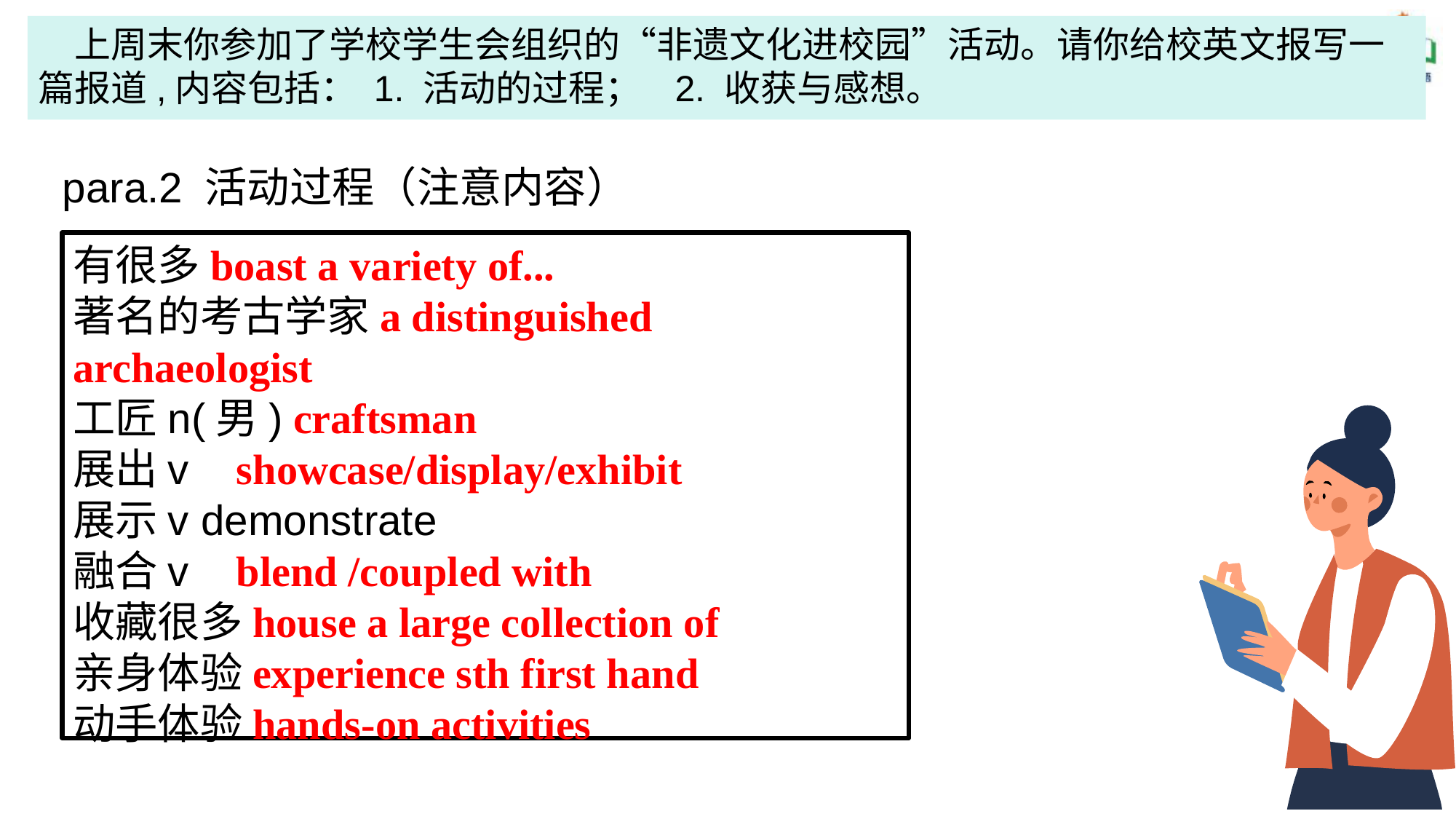

上周末你参加了学校学生会组织的“非遗文化进校园”活动。请你给校英文报写一篇报道,内容包括： 1. 活动的过程；   2. 收获与感想。
para.2 活动过程（注意内容）
有很多boast a variety of...
著名的考古学家a distinguished archaeologist
工匠n(男) craftsman
展出v    showcase/display/exhibit
展示v demonstrate
融合v    blend /coupled with
收藏很多house a large collection of
亲身体验experience sth first hand
动手体验hands-on activities